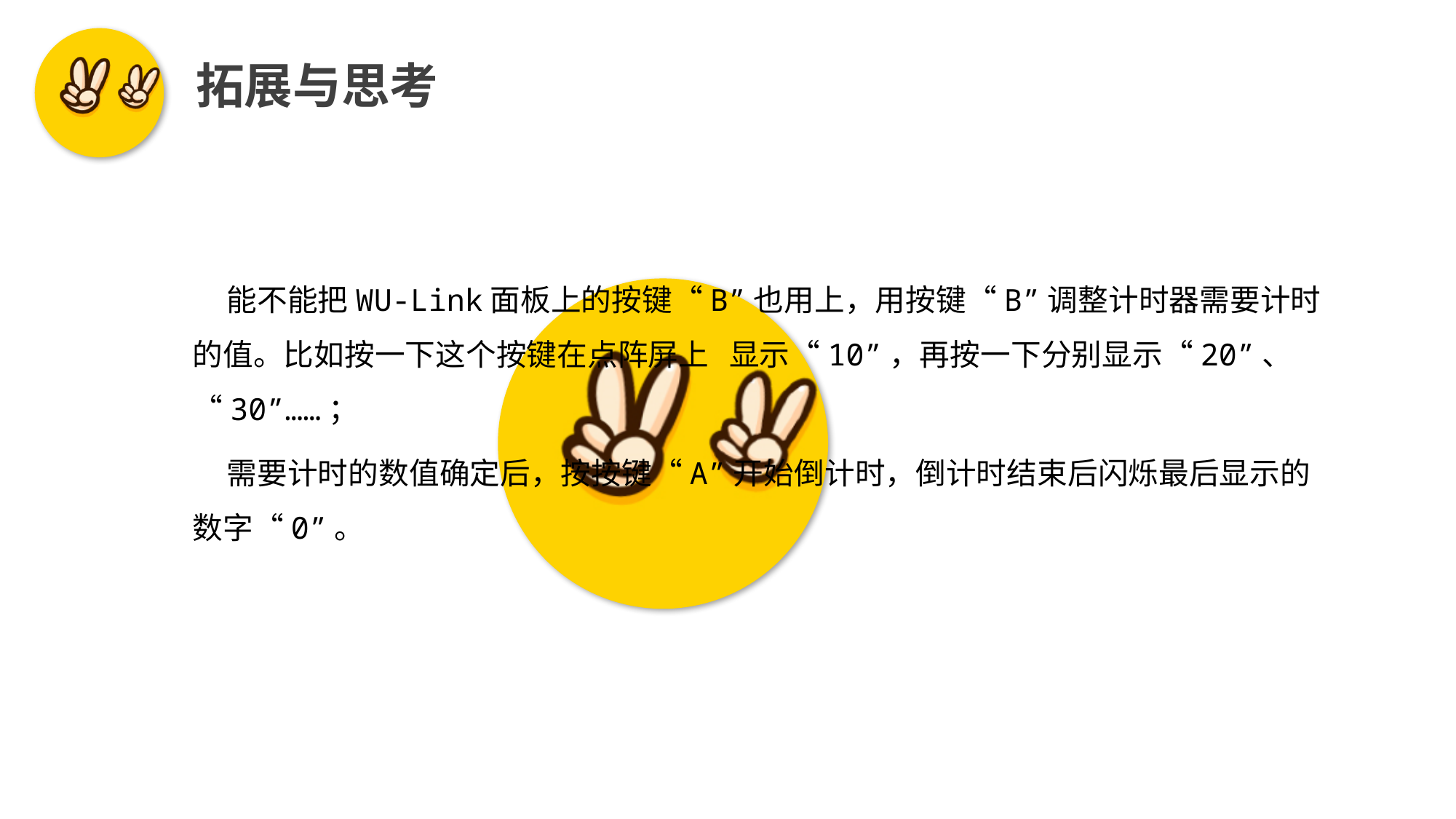

拓展与思考
    能不能把WU-Link面板上的按键“B”也用上，用按键“B”调整计时器需要计时的值。比如按一下这个按键在点阵屏上   显示“10”，再按一下分别显示“20”、“30”……；
    需要计时的数值确定后，按按键“A”开始倒计时，倒计时结束后闪烁最后显示的数字“0”。